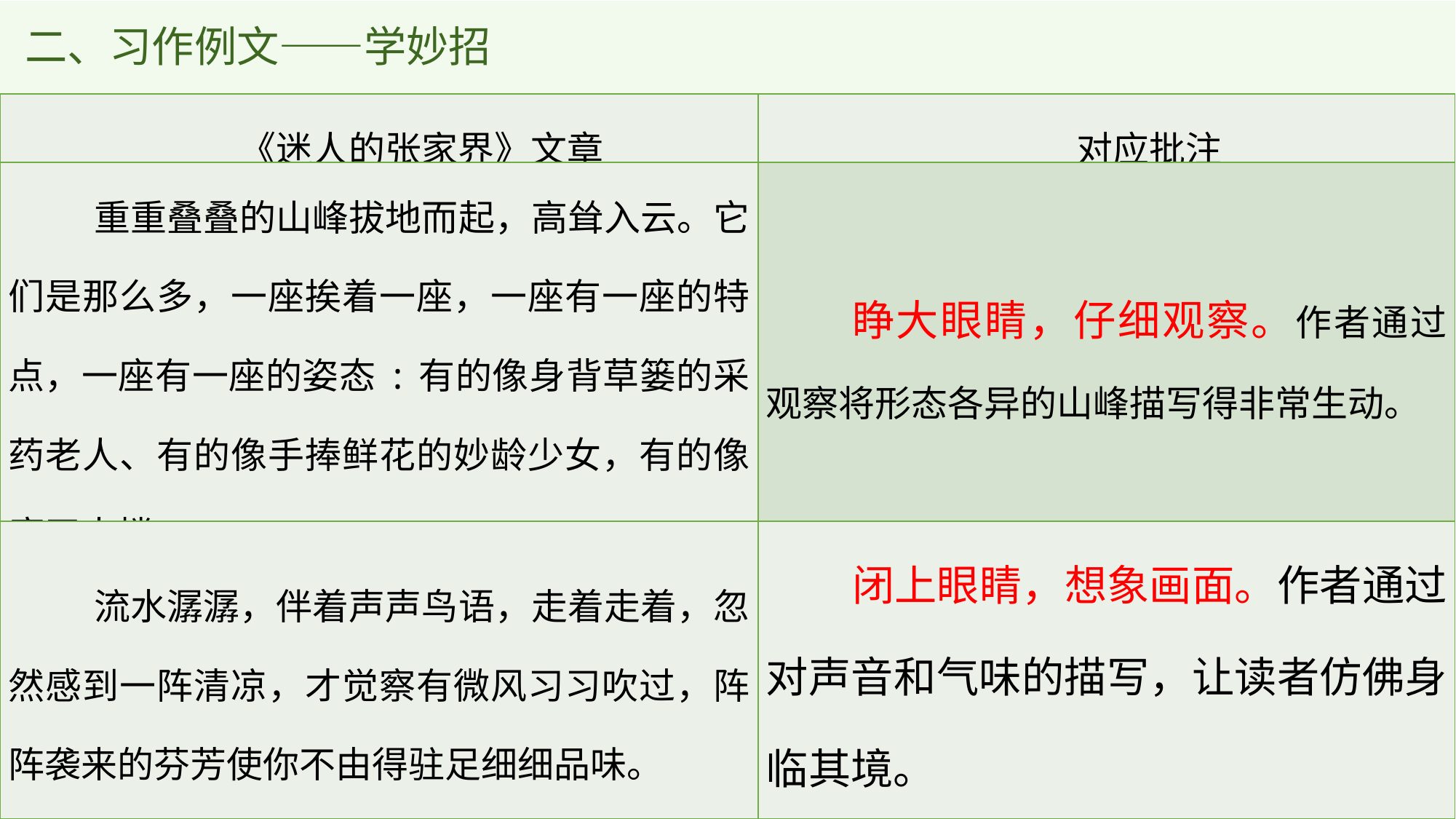

二、习作例文——学妙招
| 《迷人的张家界》文章 | 对应批注 |
| --- | --- |
| 重重叠叠的山峰拔地而起，高耸入云。它们是那么多，一座挨着一座，一座有一座的特点，一座有一座的姿态:有的像身背草篓的采药老人、有的像手捧鲜花的妙龄少女，有的像摩天大楼…… | 睁大眼睛，仔细观察。作者通过观察将形态各异的山峰描写得非常生动。 |
| 流水潺潺，伴着声声鸟语，走着走着，忽然感到一阵清凉，才觉察有微风习习吹过，阵阵袭来的芬芳使你不由得驻足细细品味。 | 闭上眼睛，想象画面。作者通过对声音和气味的描写，让读者仿佛身临其境。 |